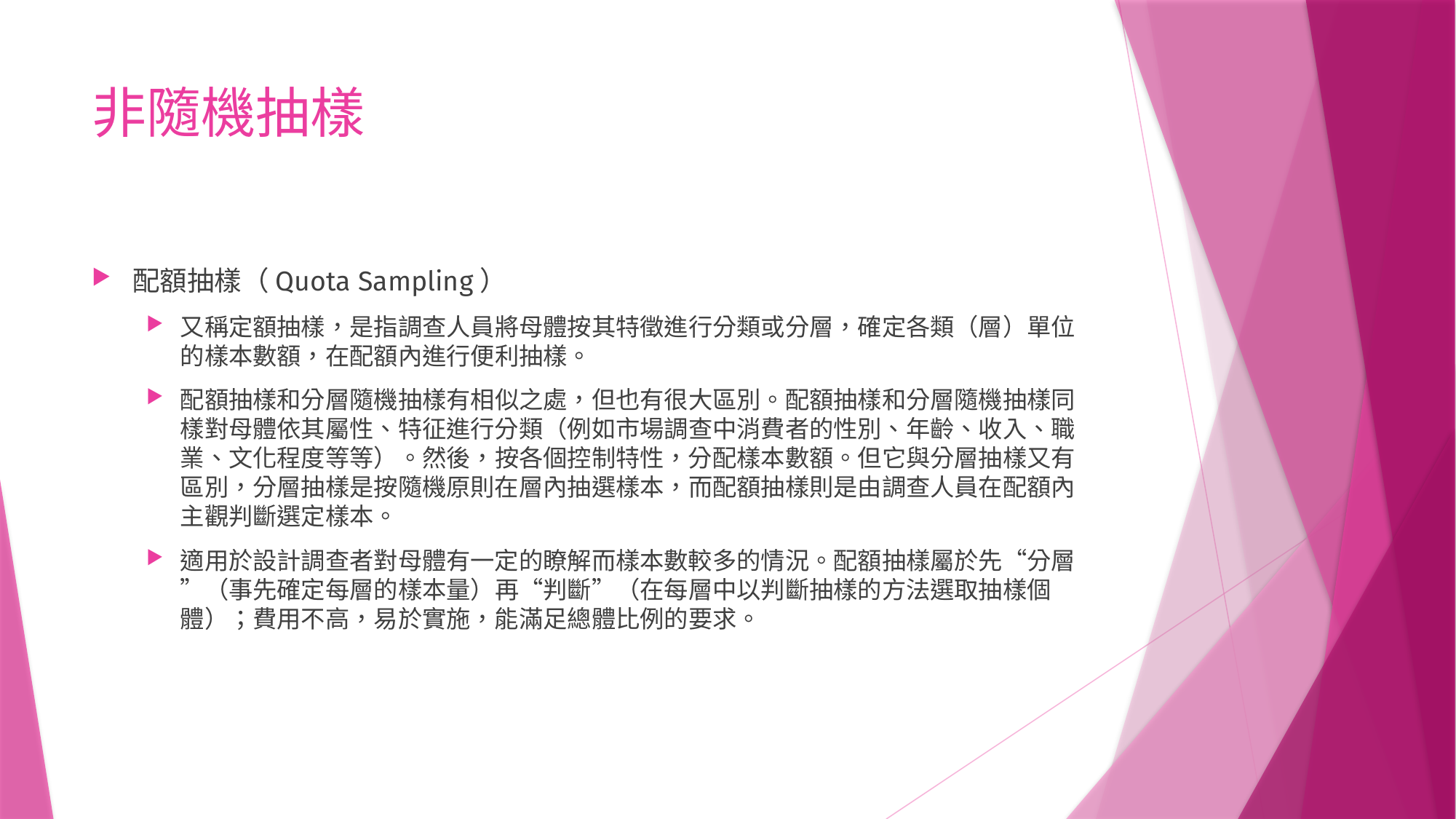

# 非隨機抽樣
配額抽樣（Quota Sampling）
又稱定額抽樣，是指調查人員將母體按其特徵進行分類或分層，確定各類（層）單位的樣本數額，在配額內進行便利抽樣。
配額抽樣和分層隨機抽樣有相似之處，但也有很大區別。配額抽樣和分層隨機抽樣同樣對母體依其屬性、特征進行分類（例如市場調查中消費者的性別、年齡、收入、職業、文化程度等等）。然後，按各個控制特性，分配樣本數額。但它與分層抽樣又有區別，分層抽樣是按隨機原則在層內抽選樣本，而配額抽樣則是由調查人員在配額內主觀判斷選定樣本。
適用於設計調查者對母體有一定的瞭解而樣本數較多的情況。配額抽樣屬於先“分層”（事先確定每層的樣本量）再“判斷”（在每層中以判斷抽樣的方法選取抽樣個體）；費用不高，易於實施，能滿足總體比例的要求。